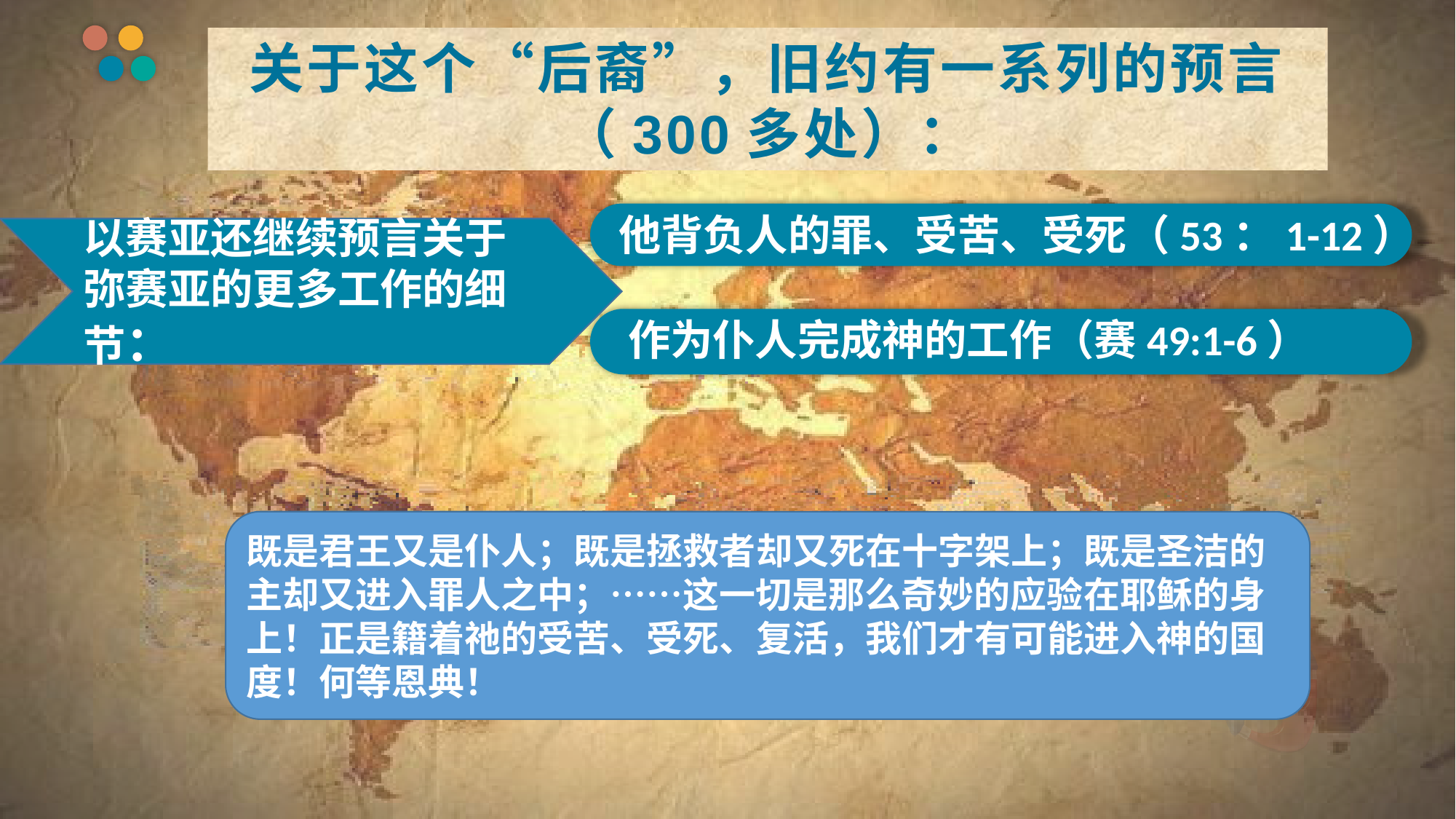

关于这个“后裔”，旧约有一系列的预言（300多处）：

他背负人的罪、受苦、受死（53：1-12）
以赛亚还继续预言关于弥赛亚的更多工作的细节：

作为仆人完成神的工作（赛49:1-6）
既是君王又是仆人；既是拯救者却又死在十字架上；既是圣洁的主却又进入罪人之中；……这一切是那么奇妙的应验在耶稣的身上！正是籍着祂的受苦、受死、复活，我们才有可能进入神的国度！何等恩典！